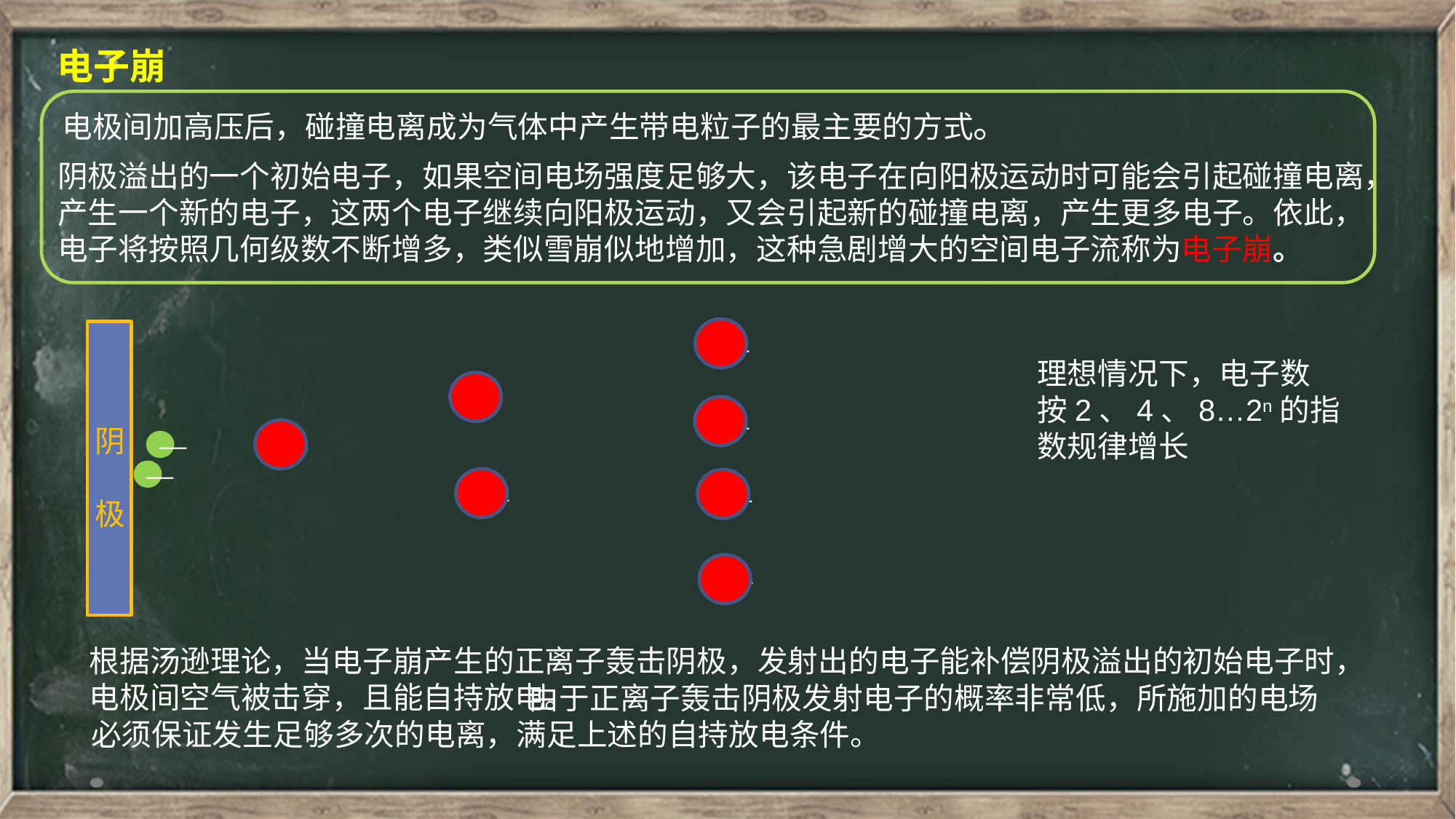

电子崩

电极间加高压后，碰撞电离成为气体中产生带电粒子的最主要的方式。
阴极溢出的一个初始电子，如果空间电场强度足够大，该电子在向阳极运动时可能会引起碰撞电离，产生一个新的电子，这两个电子继续向阳极运动，又会引起新的碰撞电离，产生更多电子。依此，电子将按照几何级数不断增多，类似雪崩似地增加，这种急剧增大的空间电子流称为电子崩。

阴

极
—
理想情况下，电子数按2、4、8…2n的指数规律增长

—

—

—
—
—

—
—

—
根据汤逊理论，当电子崩产生的正离子轰击阴极，发射出的电子能补偿阴极溢出的初始电子时，电极间空气被击穿，且能自持放电。
                                                                由于正离子轰击阴极发射电子的概率非常低，所施加的电场必须保证发生足够多次的电离，满足上述的自持放电条件。